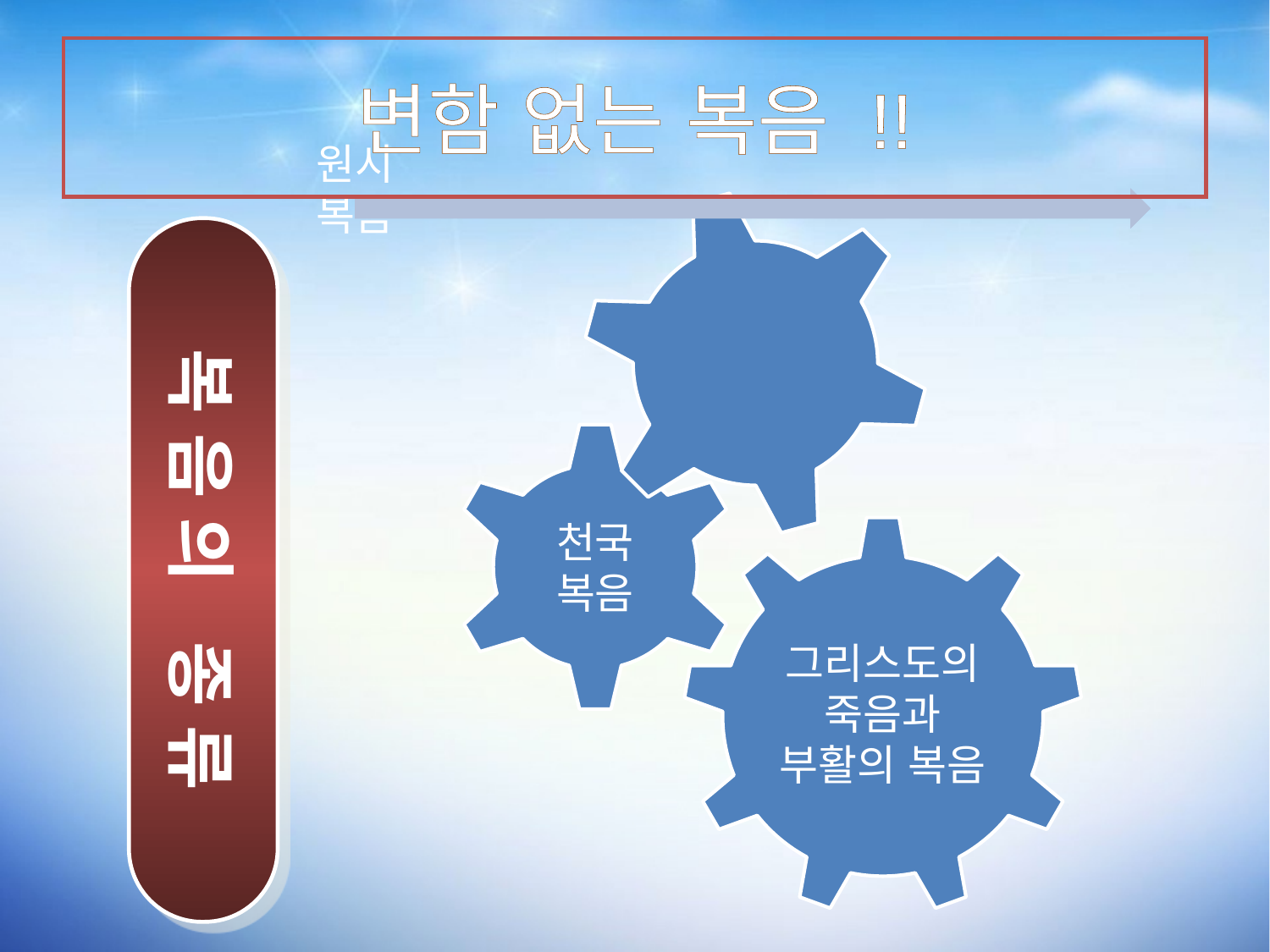

# 변함 없는 복음 !!
그리스도의 죽음과 부활의 복음
천국복음
원시 복음
복 음 의   종 류